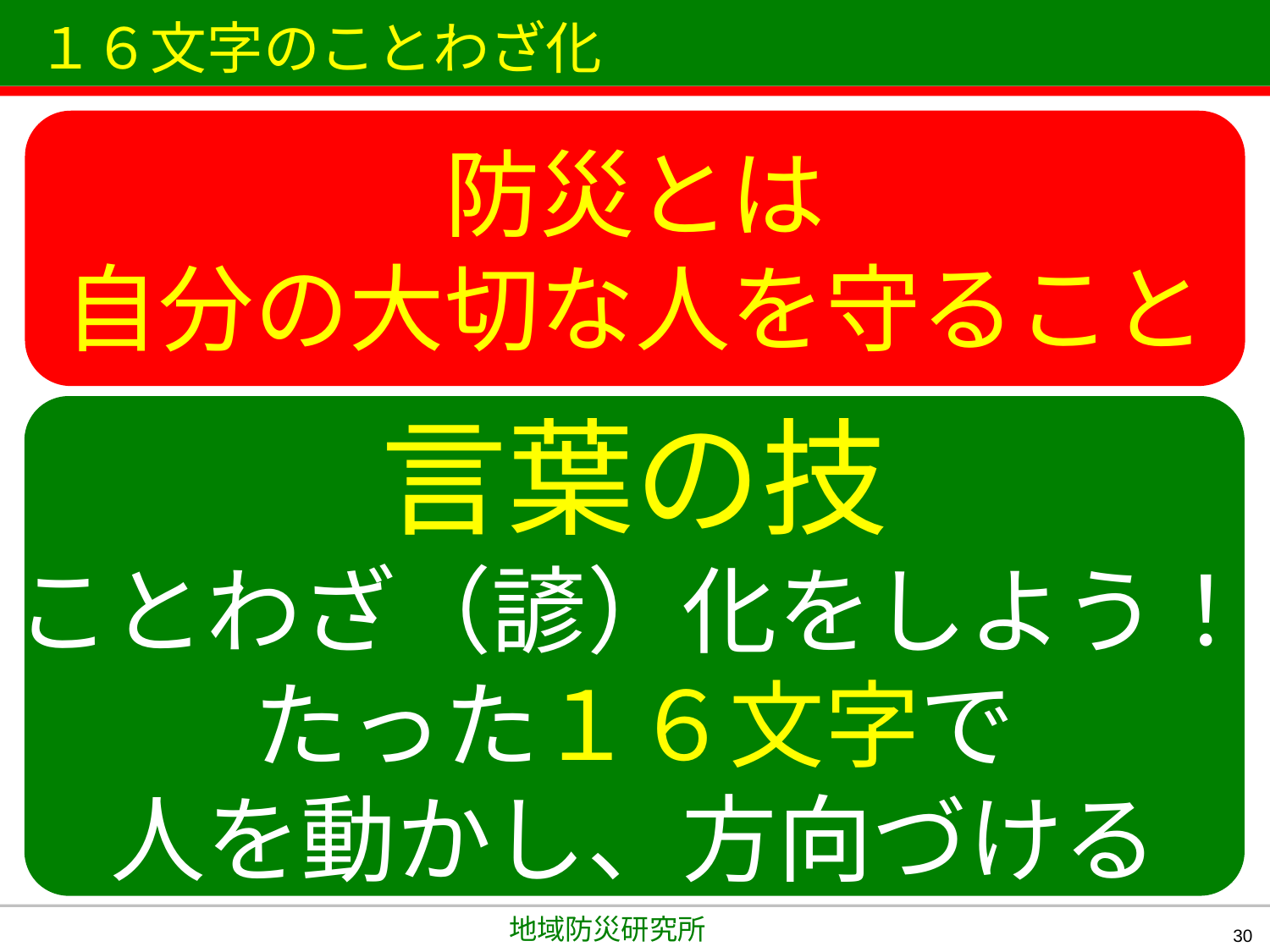

# １６文字のことわざ化
防災とは
自分の大切な人を守ること
言葉の技
ことわざ（諺）化をしよう！
たった１６文字で
人を動かし、方向づける